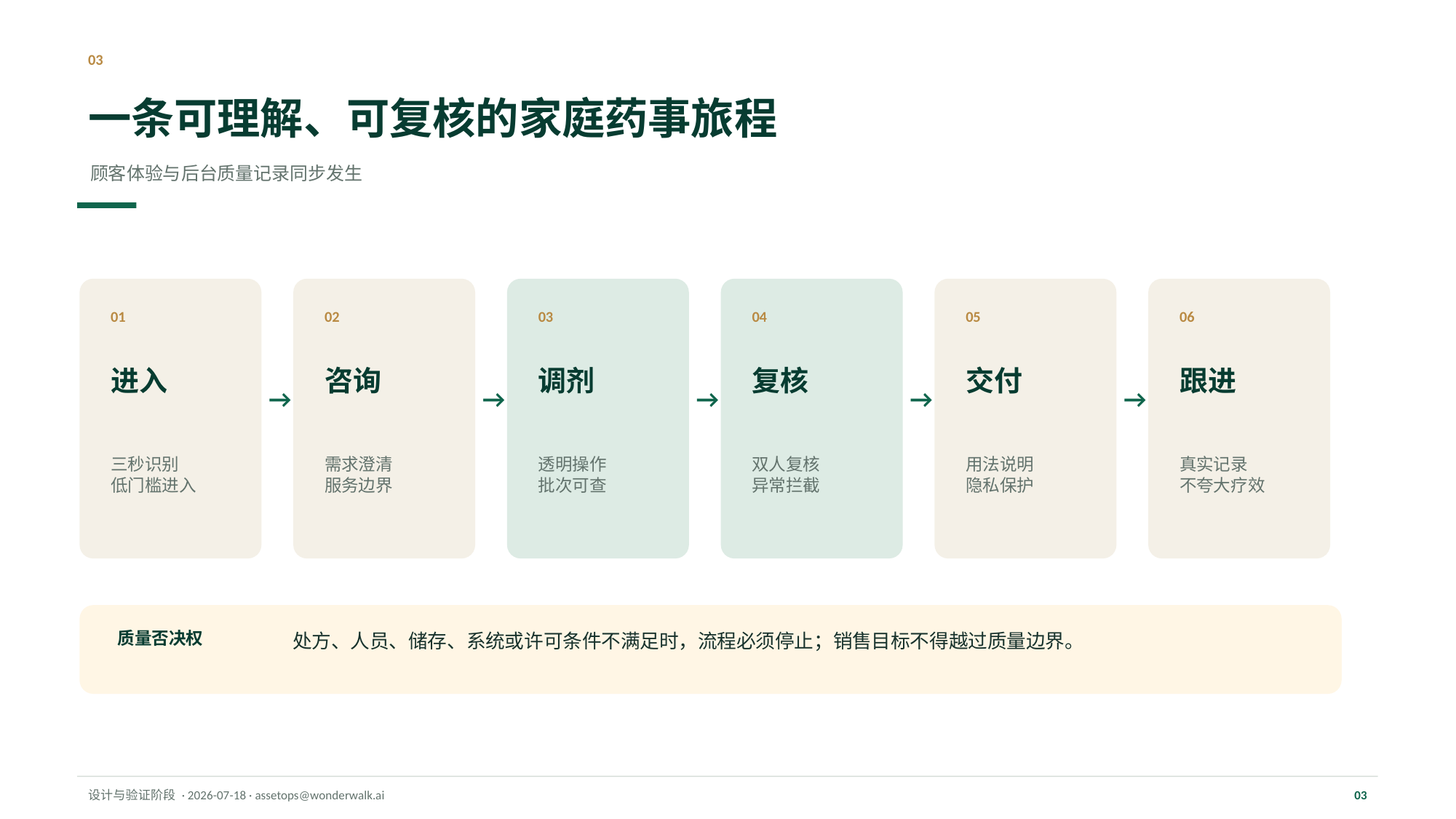

03
一条可理解、可复核的家庭药事旅程
顾客体验与后台质量记录同步发生

01
02
03
04
05
06
进入
咨询
调剂
复核
交付
跟进
→
→
→
→
→
三秒识别
低门槛进入
需求澄清
服务边界
透明操作
批次可查
双人复核
异常拦截
用法说明
隐私保护
真实记录
不夸大疗效

处方、人员、储存、系统或许可条件不满足时，流程必须停止；销售目标不得越过质量边界。
质量否决权

设计与验证阶段 · 2026-07-18 · assetops@wonderwalk.ai
03